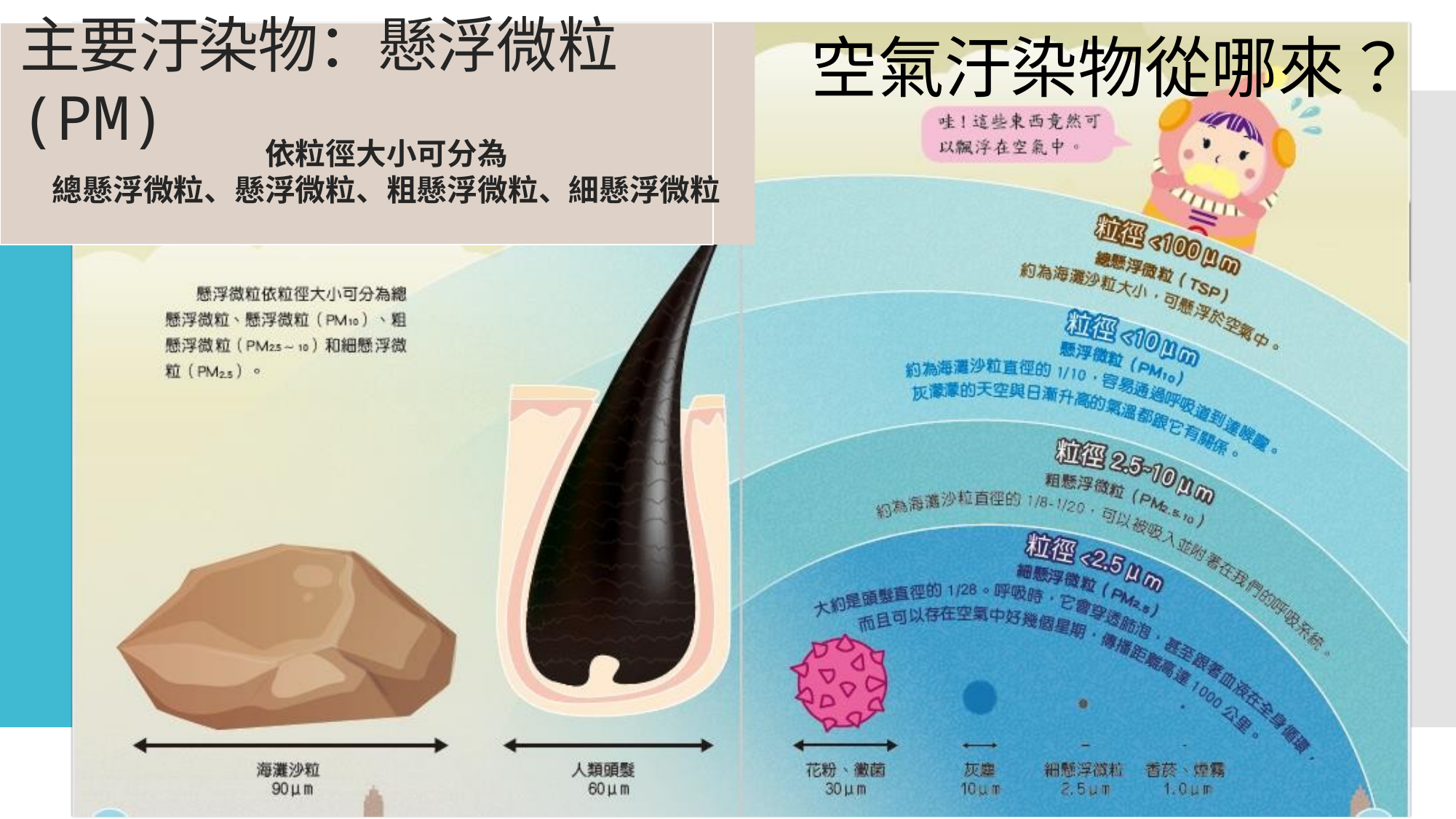

空氣汙染物從哪來？
# 主要汙染物：懸浮微粒(PM)
依粒徑大小可分為
總懸浮微粒、懸浮微粒、粗懸浮微粒、細懸浮微粒